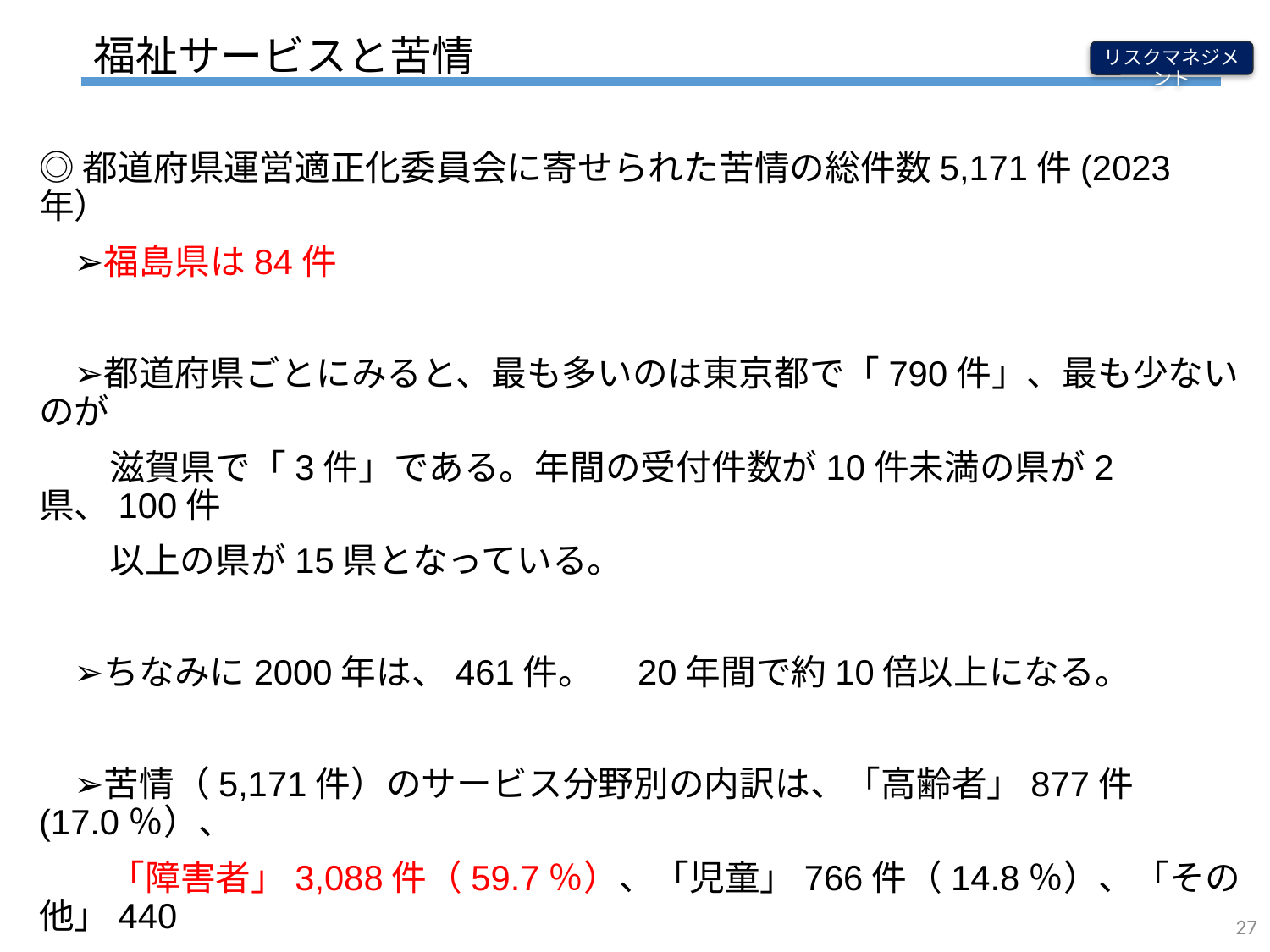

福祉サービスと苦情
リスクマネジメント
◎都道府県運営適正化委員会に寄せられた苦情の総件数5,171件(2023年）
　➢福島県は84件

　➢都道府県ごとにみると、最も多いのは東京都で「790件」、最も少ないのが
　　滋賀県で「3件」である。年間の受付件数が10件未満の県が2県、100件
　　以上の県が15県となっている。

　➢ちなみに2000年は、461件。　20年間で約10倍以上になる。

　➢苦情（5,171件）のサービス分野別の内訳は、「高齢者」877件(17.0％）、
　　「障害者」3,088件（59.7％）、「児童」766件（14.8％）、「その他」440
　　件（8.5％）であ った。
27